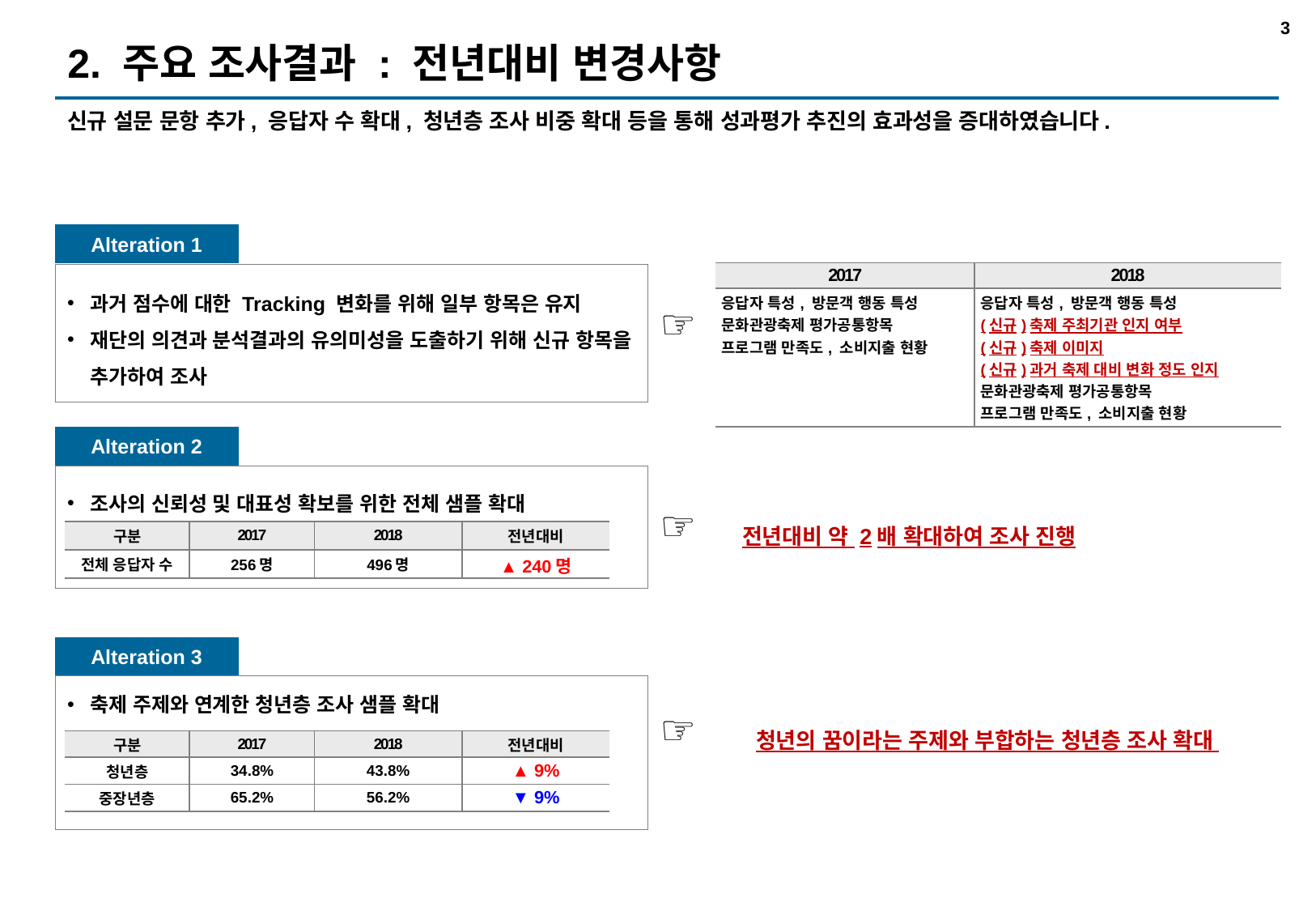

# 2. 주요 조사결과 : 전년대비 변경사항
신규 설문 문항 추가, 응답자 수 확대, 청년층 조사 비중 확대 등을 통해 성과평가 추진의 효과성을 증대하였습니다.
Alteration 1
| 2017 | 2018 |
| --- | --- |
| 응답자 특성, 방문객 행동 특성 문화관광축제 평가공통항목 프로그램 만족도, 소비지출 현황 | 응답자 특성, 방문객 행동 특성 (신규)축제 주최기관 인지 여부 (신규)축제 이미지 (신규)과거 축제 대비 변화 정도 인지 문화관광축제 평가공통항목 프로그램 만족도, 소비지출 현황 |
과거 점수에 대한 Tracking 변화를 위해 일부 항목은 유지
재단의 의견과 분석결과의 유의미성을 도출하기 위해 신규 항목을 추가하여 조사

☞
Alteration 2
조사의 신뢰성 및 대표성 확보를 위한 전체 샘플 확대

☞
전년대비 약 2배 확대하여 조사 진행
| 구분 | 2017 | 2018 | 전년대비 |
| --- | --- | --- | --- |
| 전체 응답자 수 | 256명 | 496명 | ▲ 240명 |
Alteration 3
축제 주제와 연계한 청년층 조사 샘플 확대

☞
청년의 꿈이라는 주제와 부합하는 청년층 조사 확대
| 구분 | 2017 | 2018 | 전년대비 |
| --- | --- | --- | --- |
| 청년층 | 34.8% | 43.8% | ▲ 9% |
| 중장년층 | 65.2% | 56.2% | ▼ 9% |